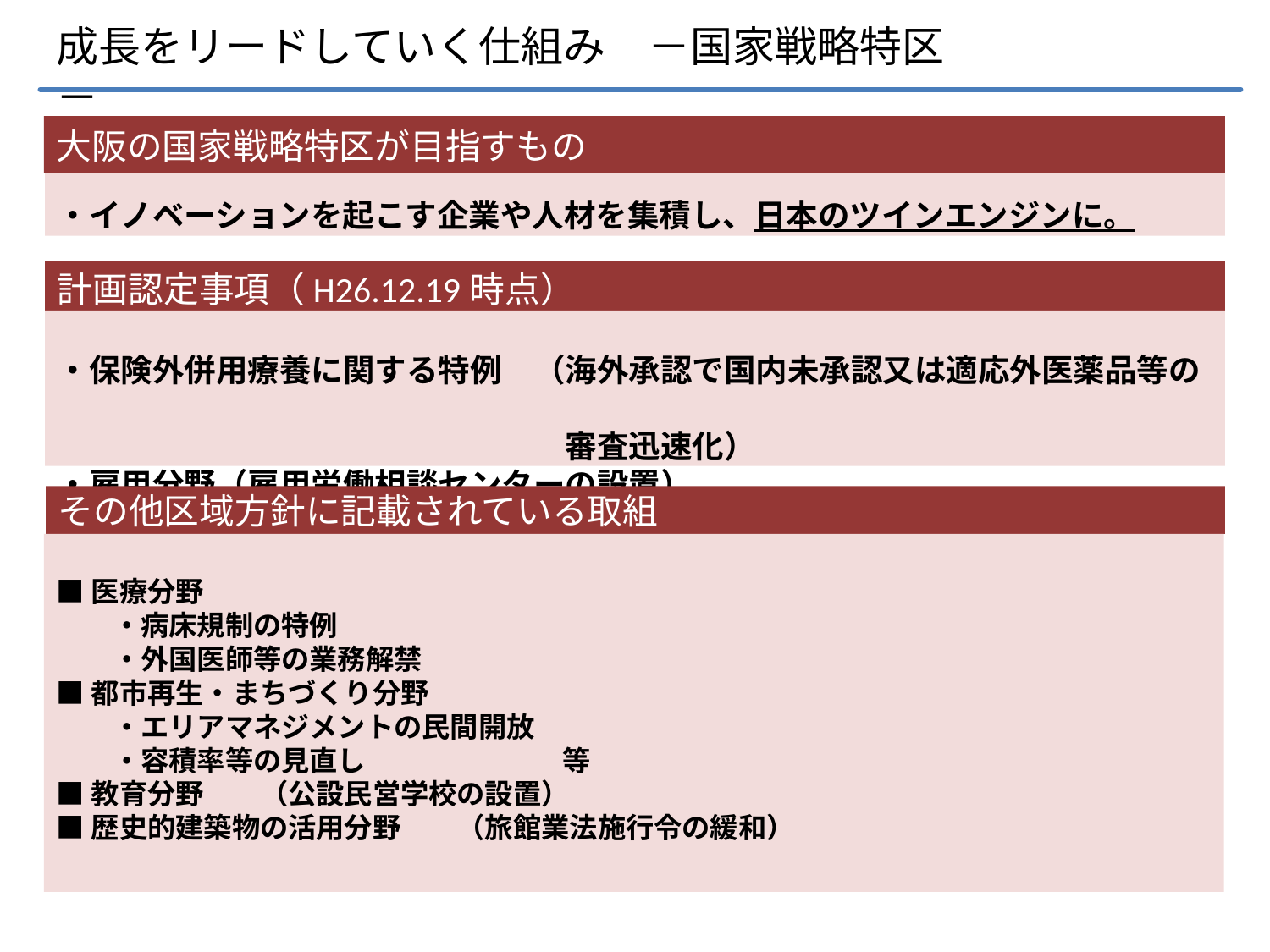

成長をリードしていく仕組み　－国家戦略特区－
大阪の国家戦略特区が目指すもの

・イノベーションを起こす企業や人材を集積し、日本のツインエンジンに。
計画認定事項（H26.12.19時点）

・保険外併用療養に関する特例　（海外承認で国内未承認又は適応外医薬品等の
　　　　　　　　　　　　　　　　審査迅速化）
・雇用分野（雇用労働相談センターの設置）

その他区域方針に記載されている取組

■医療分野
　　・病床規制の特例
　　・外国医師等の業務解禁
■都市再生・まちづくり分野
　　・エリアマネジメントの民間開放
　　・容積率等の見直し　　　　　　　等
■教育分野　　（公設民営学校の設置）
■歴史的建築物の活用分野　　（旅館業法施行令の緩和）